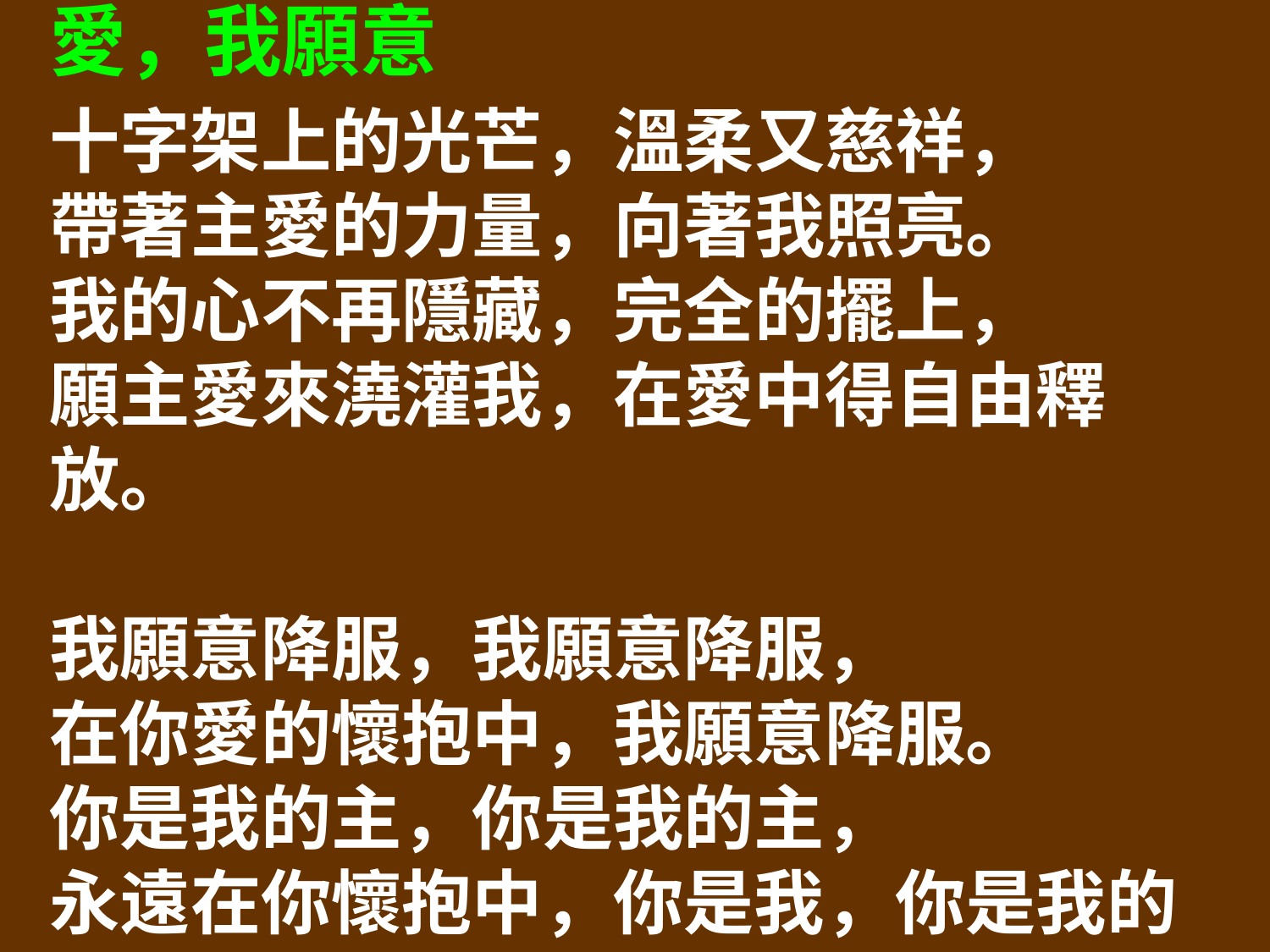

愛，我願意
十字架上的光芒，溫柔又慈祥，
帶著主愛的力量，向著我照亮。
我的心不再隱藏，完全的擺上，
願主愛來澆灌我，在愛中得自由釋放。

我願意降服，我願意降服，
在你愛的懷抱中，我願意降服。
你是我的主，你是我的主，
永遠在你懷抱中，你是我，你是我的主。